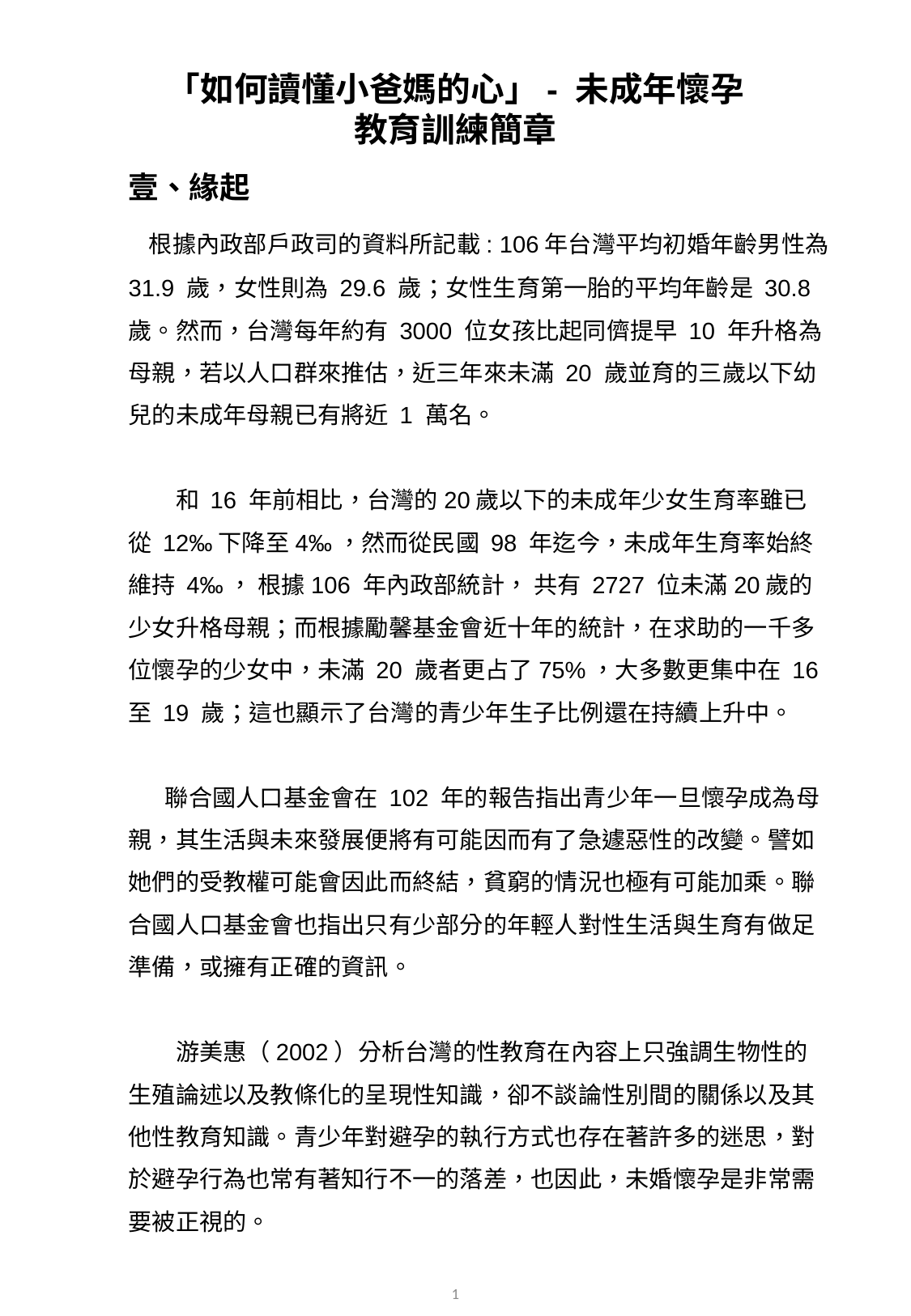

「如何讀懂小爸媽的心」- 未成年懷孕
教育訓練簡章
# 壹、緣起 根據內政部戶政司的資料所記載: 106年台灣平均初婚年齡男性為 31.9 歲，女性則為 29.6 歲；女性生育第一胎的平均年齡是 30.8 歲。然而，台灣每年約有 3000 位女孩比起同儕提早 10 年升格為母親，若以人口群來推估，近三年來未滿 20 歲並育的三歲以下幼兒的未成年母親已有將近 1 萬名。 　　和 16 年前相比，台灣的20歲以下的未成年少女生育率雖已從 12‰下降至4‰，然而從民國 98 年迄今，未成年生育率始終維持 4‰， 根據106 年內政部統計， 共有 2727 位未滿20歲的少女升格母親；而根據勵馨基金會近十年的統計，在求助的一千多位懷孕的少女中，未滿 20 歲者更占了75%，大多數更集中在 16 至 19 歲；這也顯示了台灣的青少年生子比例還在持續上升中。 聯合國人口基金會在 102 年的報告指出青少年一旦懷孕成為母親，其生活與未來發展便將有可能因而有了急遽惡性的改變。譬如她們的受教權可能會因此而終結，貧窮的情況也極有可能加乘。聯合國人口基金會也指出只有少部分的年輕人對性生活與生育有做足準備，或擁有正確的資訊。　　 　　游美惠（2002）分析台灣的性教育在內容上只強調生物性的生殖論述以及教條化的呈現性知識，卻不談論性別間的關係以及其他性教育知識。青少年對避孕的執行方式也存在著許多的迷思，對於避孕行為也常有著知行不一的落差，也因此，未婚懷孕是非常需要被正視的。
1